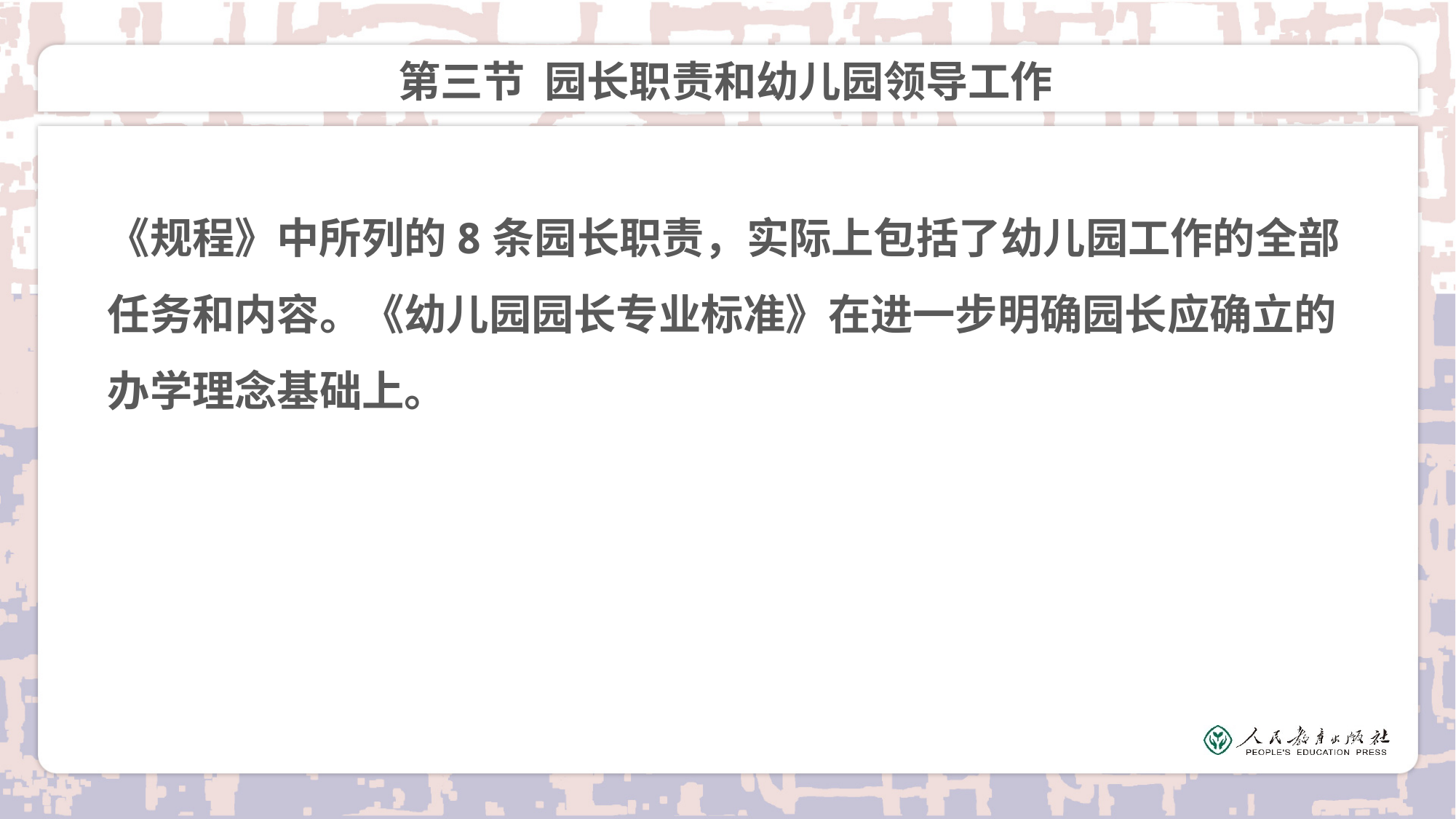

# 第三节  园长职责和幼儿园领导工作
《规程》中所列的8条园长职责，实际上包括了幼儿园工作的全部任务和内容。《幼儿园园长专业标准》在进一步明确园长应确立的办学理念基础上。